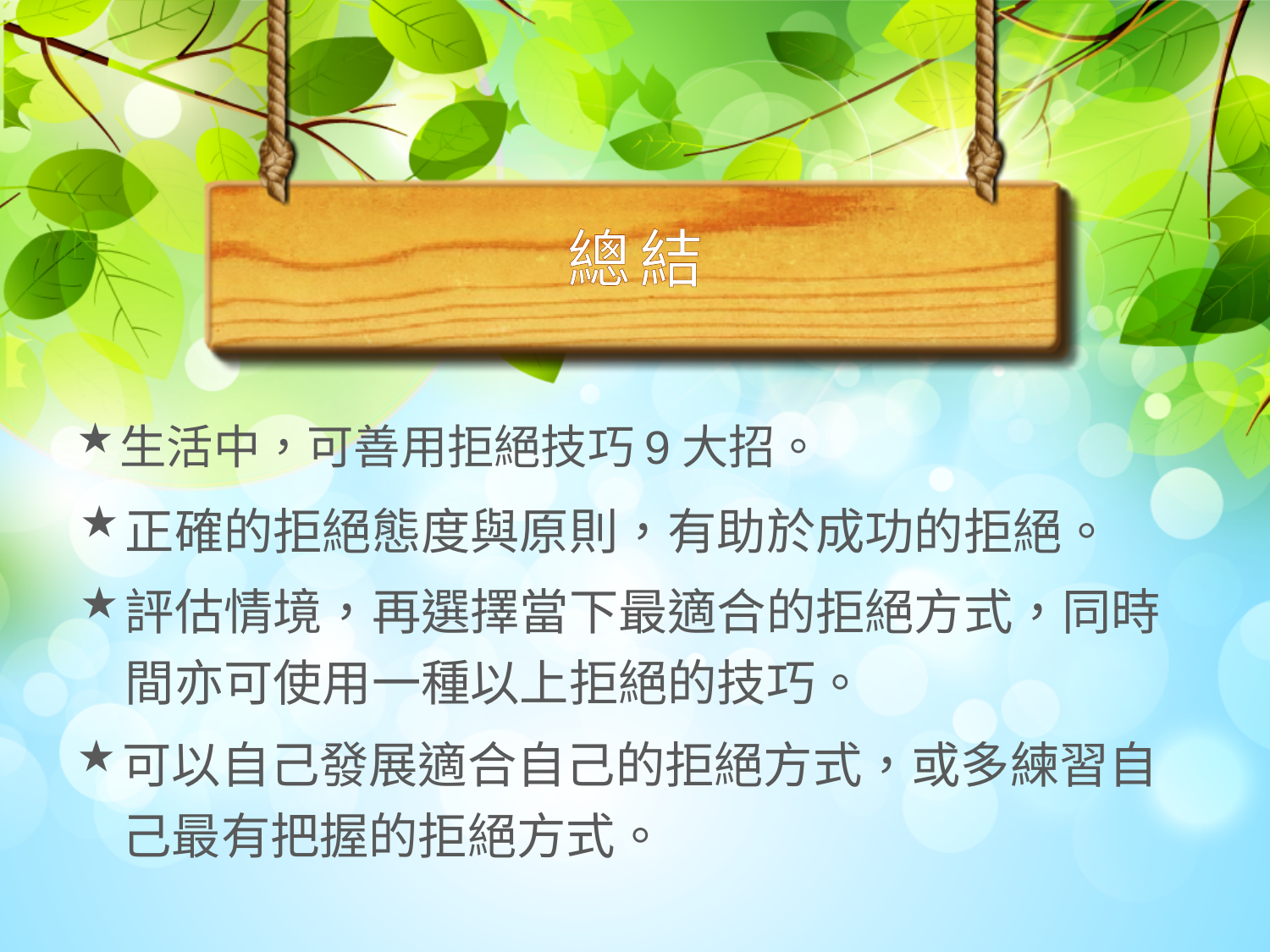

# 總 結
生活中，可善用拒絕技巧9大招。

正確的拒絕態度與原則，有助於成功的拒絕。

評估情境，再選擇當下最適合的拒絕方式，同時間亦可使用一種以上拒絕的技巧。

可以自己發展適合自己的拒絕方式，或多練習自己最有把握的拒絕方式。